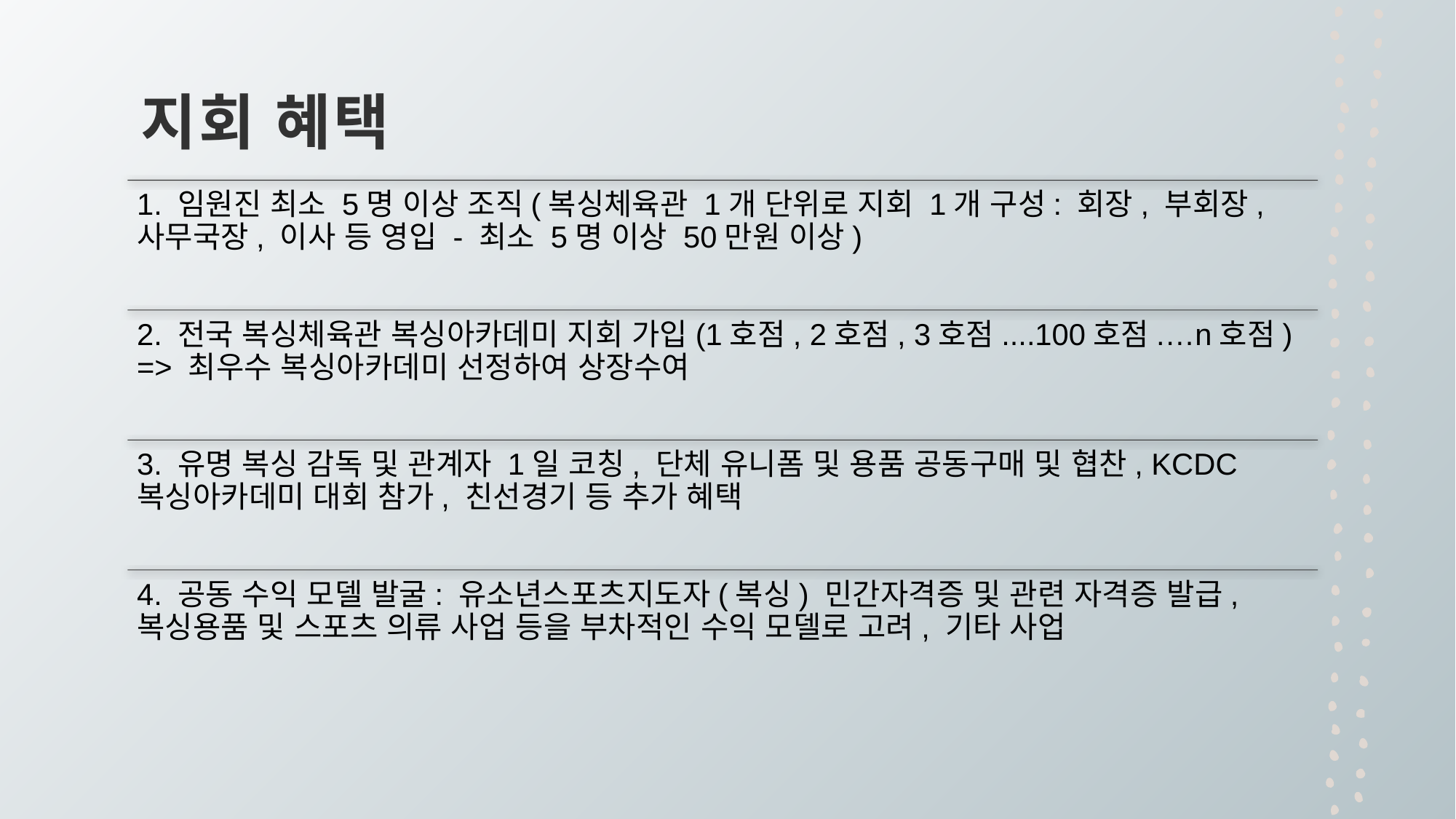

# 지회 혜택
1. 임원진 최소 5명 이상 조직(복싱체육관 1개 단위로 지회 1개 구성: 회장, 부회장, 사무국장, 이사 등 영입 - 최소 5명 이상 50만원 이상)
2. 전국 복싱체육관 복싱아카데미 지회 가입(1호점, 2호점, 3호점....100호점.…n호점) => 최우수 복싱아카데미 선정하여 상장수여
3. 유명 복싱 감독 및 관계자 1일 코칭, 단체 유니폼 및 용품 공동구매 및 협찬, KCDC 복싱아카데미 대회 참가, 친선경기 등 추가 혜택
4. 공동 수익 모델 발굴: 유소년스포츠지도자(복싱) 민간자격증 및 관련 자격증 발급, 복싱용품 및 스포츠 의류 사업 등을 부차적인 수익 모델로 고려, 기타 사업